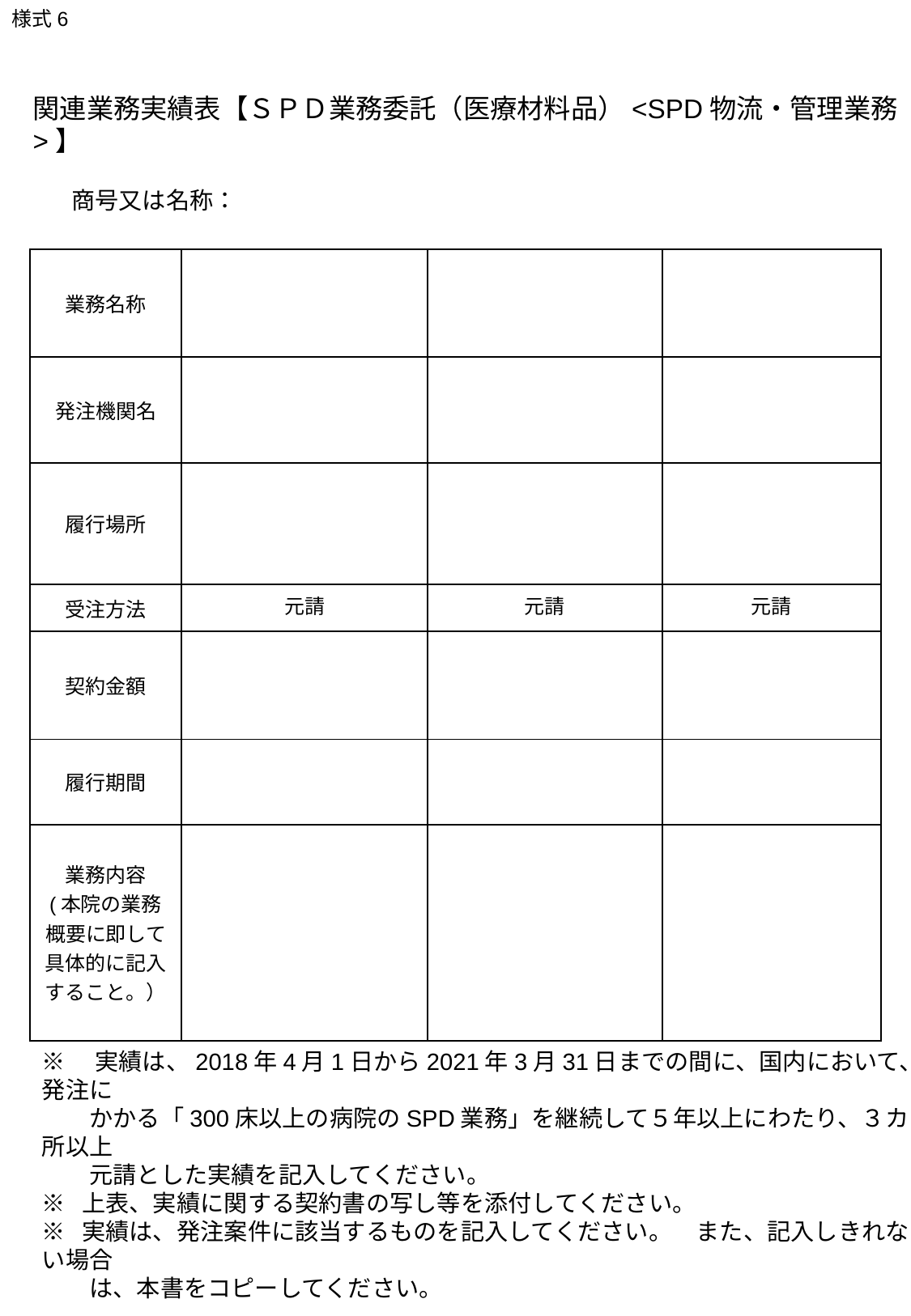

様式6
関連業務実績表【ＳＰＤ業務委託（医療材料品）<SPD物流・管理業務>】
 商号又は名称：
| 業務名称 |  |  |  |
| --- | --- | --- | --- |
| 発注機関名 |  |  |  |
| 履行場所 |  |  |  |
| 受注方法 | 元請 | 元請 | 元請 |
| 契約金額 |  |  |  |
| 履行期間 |  |  |  |
| 業務内容 (本院の業務概要に即して具体的に記入すること。） |  |  |  |
※　実績は、2018年4月1日から2021年3月31日までの間に、国内において、発注に
　　かかる「300床以上の病院のSPD業務」を継続して５年以上にわたり、３カ所以上
　　元請とした実績を記入してください。
※  上表、実績に関する契約書の写し等を添付してください。
※  実績は、発注案件に該当するものを記入してください。　また、記入しきれない場合
　　は、本書をコピーしてください。